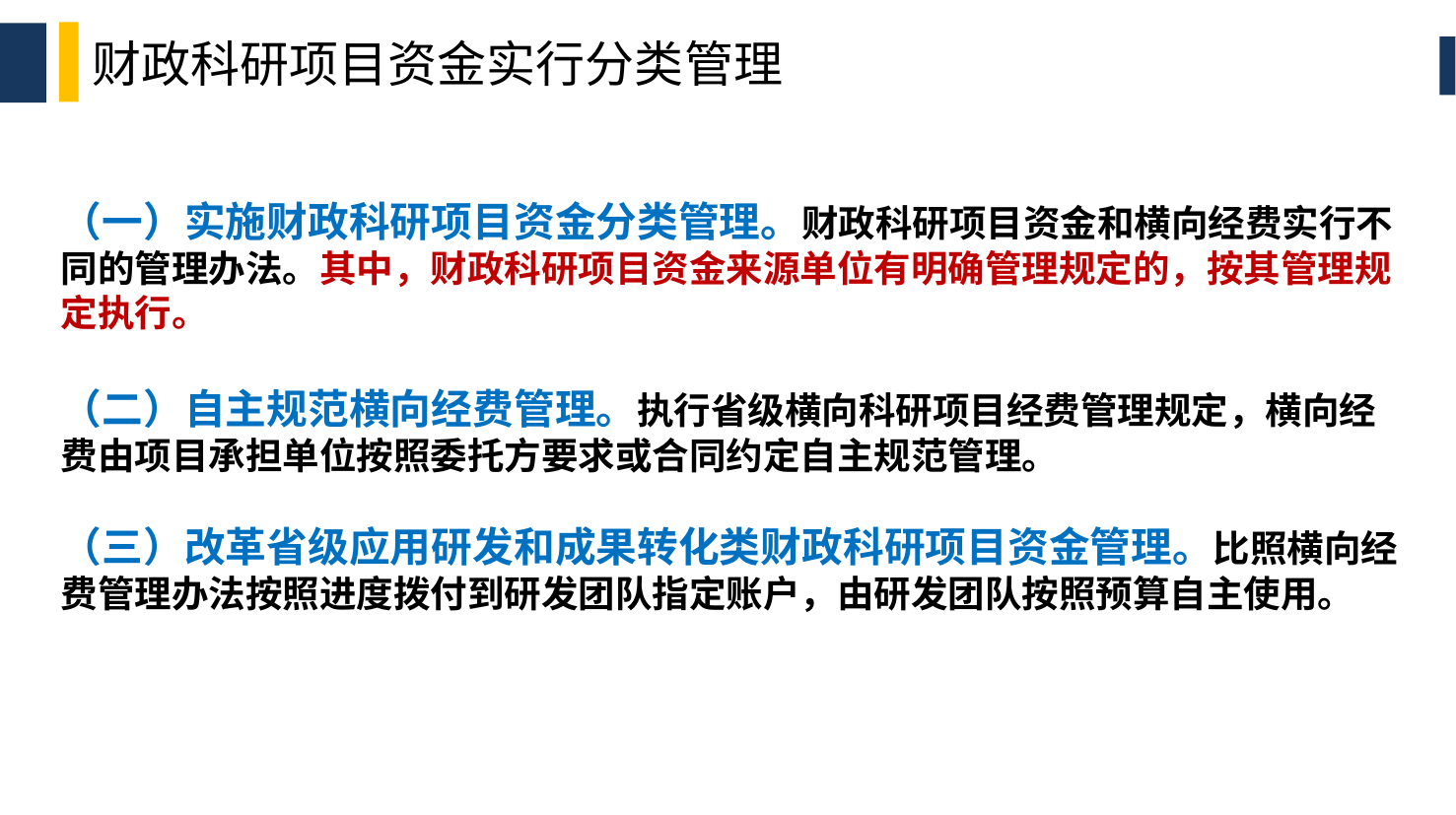

财政科研项目资金实行分类管理

（一）实施财政科研项目资金分类管理。财政科研项目资金和横向经费实行不同的管理办法。其中，财政科研项目资金来源单位有明确管理规定的，按其管理规定执行。

（二）自主规范横向经费管理。执行省级横向科研项目经费管理规定，横向经费由项目承担单位按照委托方要求或合同约定自主规范管理。

（三）改革省级应用研发和成果转化类财政科研项目资金管理。比照横向经费管理办法按照进度拨付到研发团队指定账户，由研发团队按照预算自主使用。